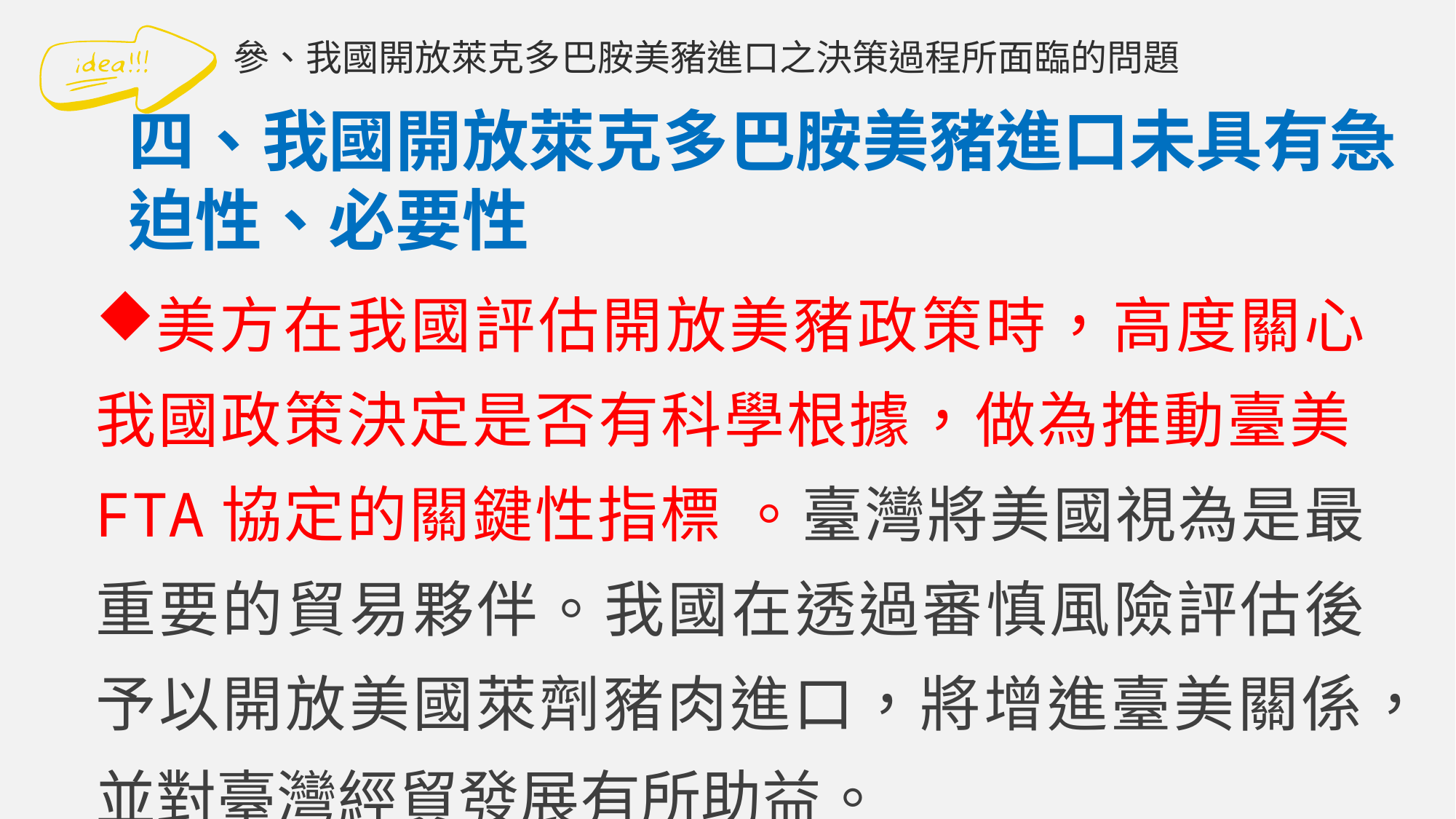

參、我國開放萊克多巴胺美豬進口之決策過程所面臨的問題
四、我國開放萊克多巴胺美豬進口未具有急迫性、必要性
美方在我國評估開放美豬政策時，高度關心我國政策決定是否有科學根據，做為推動臺美FTA協定的關鍵性指標 。臺灣將美國視為是最重要的貿易夥伴。我國在透過審慎風險評估後予以開放美國萊劑豬肉進口，將增進臺美關係，並對臺灣經貿發展有所助益。